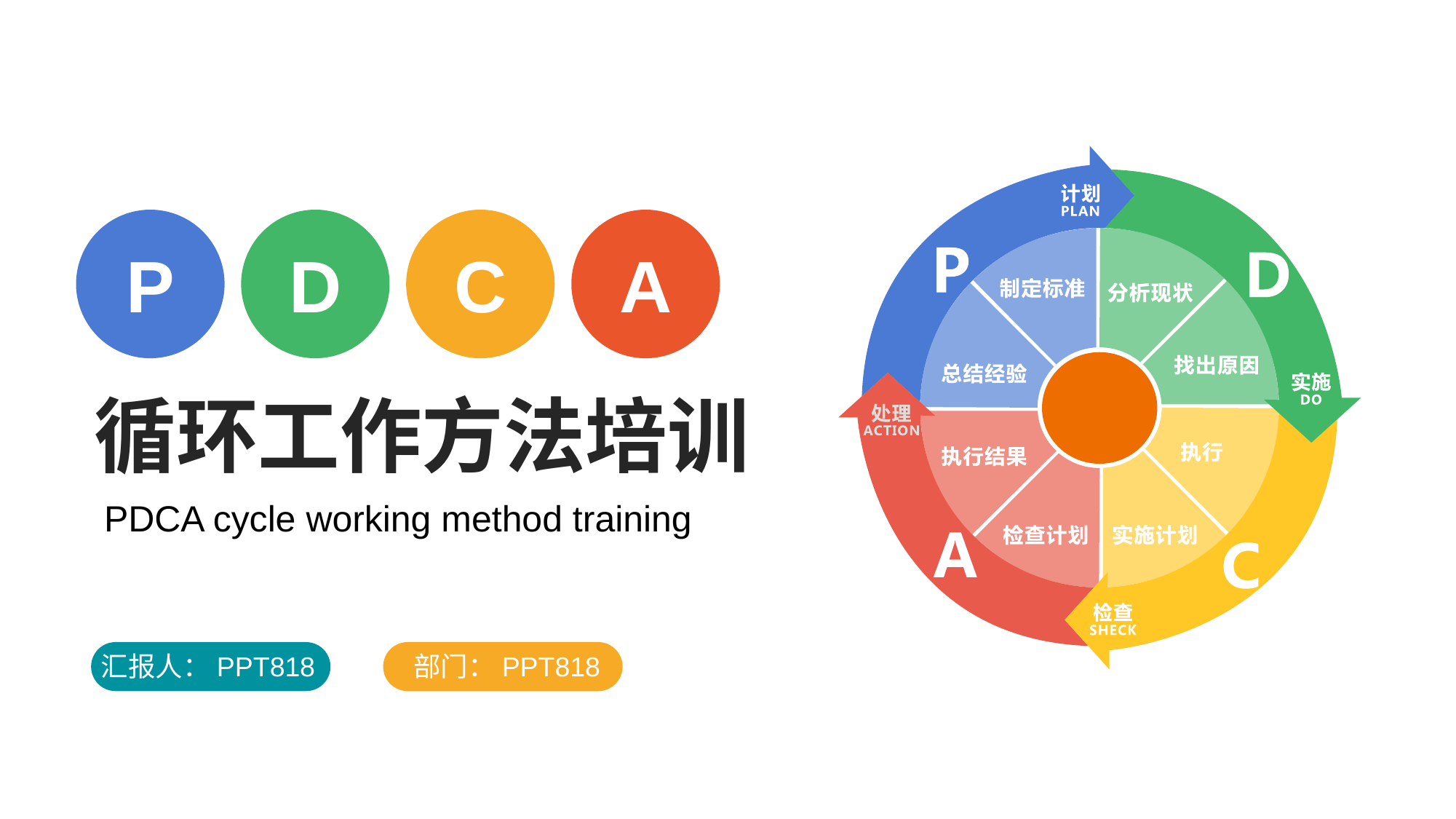

P
D
C
A
循环工作方法培训
PDCA cycle working method training

汇报人：PPT818
部门：PPT818